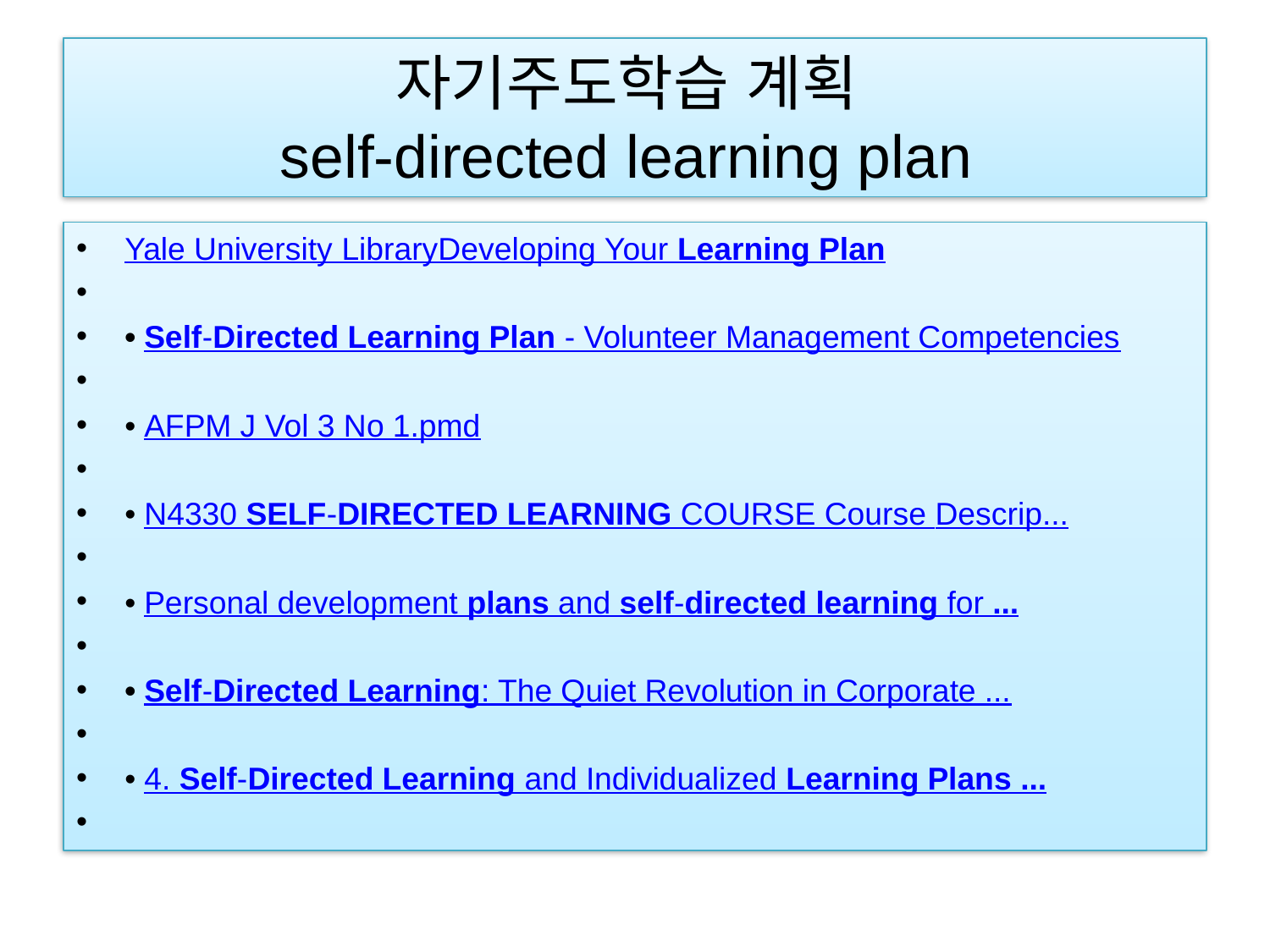

# 자기주도학습 계획 self-directed learning plan
Yale University LibraryDeveloping Your Learning Plan

• Self-Directed Learning Plan - Volunteer Management Competencies

• AFPM J Vol 3 No 1.pmd

• N4330 SELF-DIRECTED LEARNING COURSE Course Descrip...

• Personal development plans and self-directed learning for ...

• Self-Directed Learning: The Quiet Revolution in Corporate ...

• 4. Self-Directed Learning and Individualized Learning Plans ...